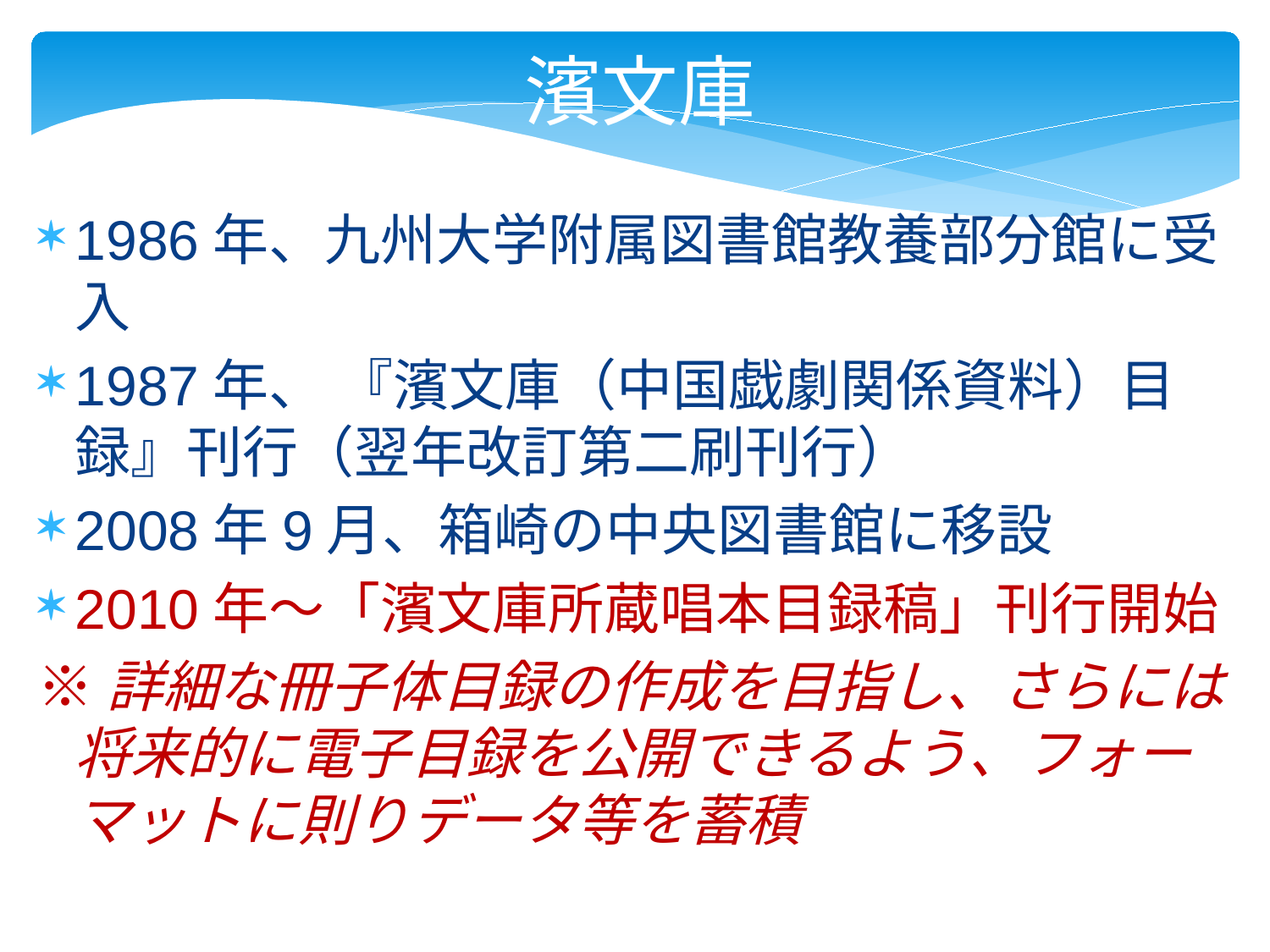

濱文庫

1986年、九州大学附属図書館教養部分館に受入
1987年、 『濱文庫（中国戯劇関係資料）目録』刊行（翌年改訂第二刷刊行）
2008年9月、箱崎の中央図書館に移設
2010年～「濱文庫所蔵唱本目録稿」刊行開始
※詳細な冊子体目録の作成を目指し、さらには将来的に電子目録を公開できるよう、フォーマットに則りデータ等を蓄積